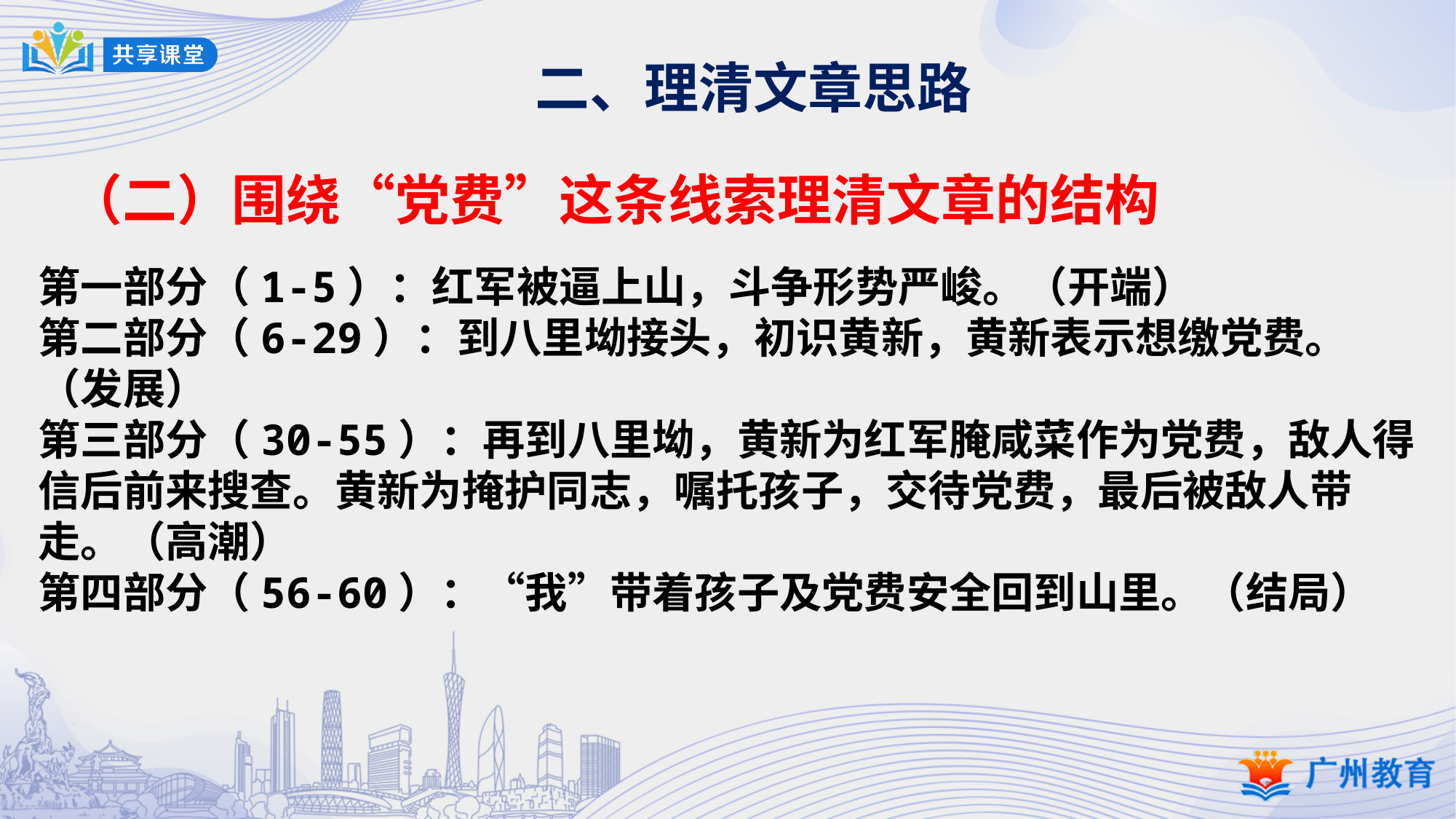

二、理清文章思路
（二）围绕“党费”这条线索理清文章的结构
第一部分（1-5）：红军被逼上山，斗争形势严峻。（开端）
第二部分（6-29）：到八里坳接头，初识黄新，黄新表示想缴党费。（发展）
第三部分（30-55）：再到八里坳，黄新为红军腌咸菜作为党费，敌人得信后前来搜查。黄新为掩护同志，嘱托孩子，交待党费，最后被敌人带走。（高潮）
第四部分（56-60）：“我”带着孩子及党费安全回到山里。（结局）